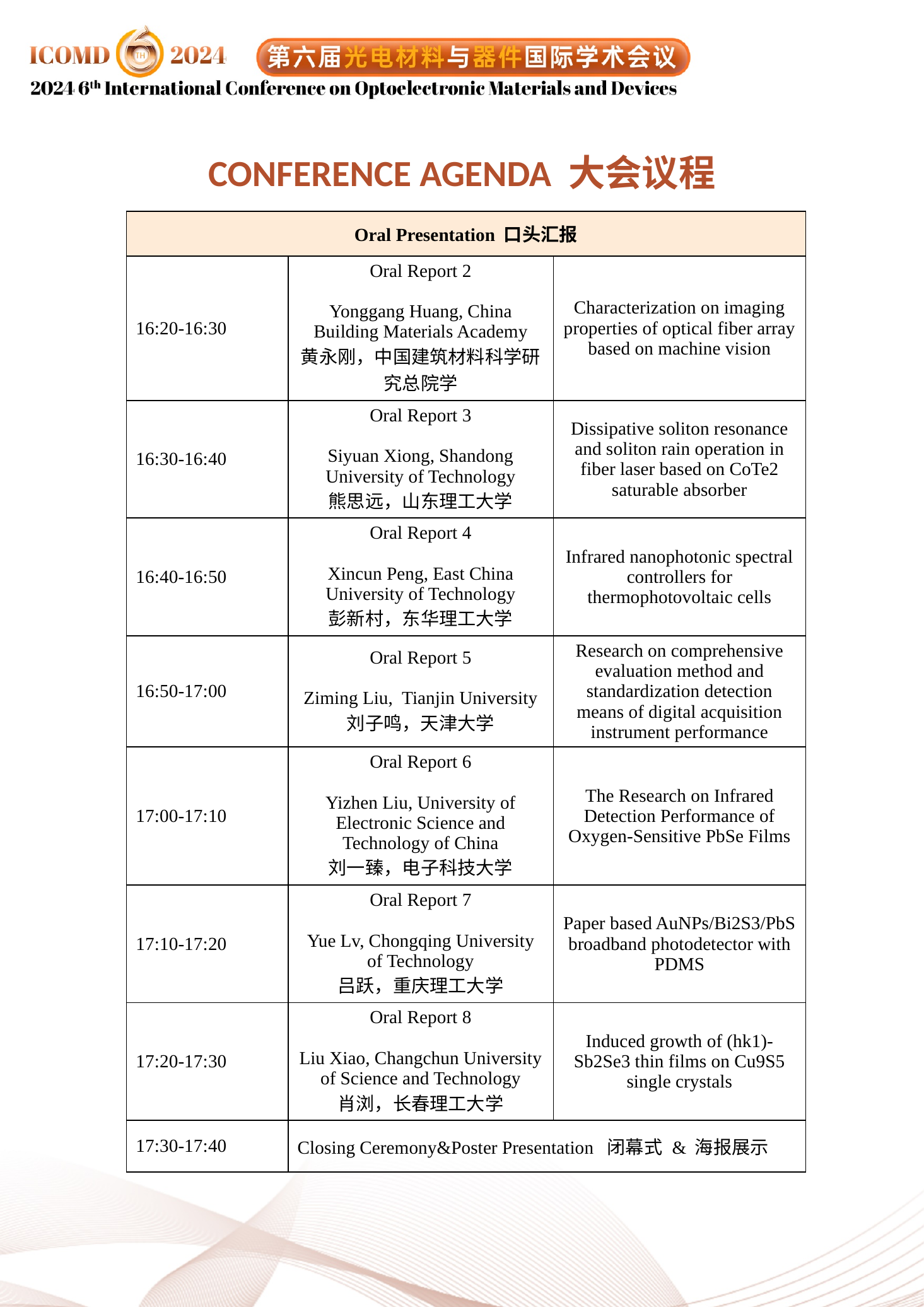

CONFERENCE AGENDA 大会议程
| Oral Presentation 口头汇报 |  |  |
| --- | --- | --- |
| 16:20-16:30 | Oral Report 2 Yonggang Huang, China Building Materials Academy 黄永刚，中国建筑材料科学研究总院学 | Characterization on imaging properties of optical fiber array based on machine vision |
| 16:30-16:40 | Oral Report 3 Siyuan Xiong, Shandong University of Technology 熊思远，山东理工大学 | Dissipative soliton resonance and soliton rain operation in fiber laser based on CoTe2 saturable absorber |
| 16:40-16:50 | Oral Report 4 Xincun Peng, East China University of Technology 彭新村，东华理工大学 | Infrared nanophotonic spectral controllers for thermophotovoltaic cells |
| 16:50-17:00 | Oral Report 5 Ziming Liu, Tianjin University 刘子鸣，天津大学 | Research on comprehensive evaluation method and standardization detection means of digital acquisition instrument performance |
| 17:00-17:10 | Oral Report 6 Yizhen Liu, University of Electronic Science and Technology of China 刘一臻，电子科技大学 | The Research on Infrared Detection Performance of Oxygen-Sensitive PbSe Films |
| 17:10-17:20 | Oral Report 7 Yue Lv, Chongqing University of Technology 吕跃，重庆理工大学 | Paper based AuNPs/Bi2S3/PbS broadband photodetector with PDMS |
| 17:20-17:30 | Oral Report 8 Liu Xiao, Changchun University of Science and Technology 肖浏，长春理工大学 | Induced growth of (hk1)-Sb2Se3 thin films on Cu9S5 single crystals |
| 17:30-17:40 | Closing Ceremony&Poster Presentation 闭幕式 & 海报展示 |  |